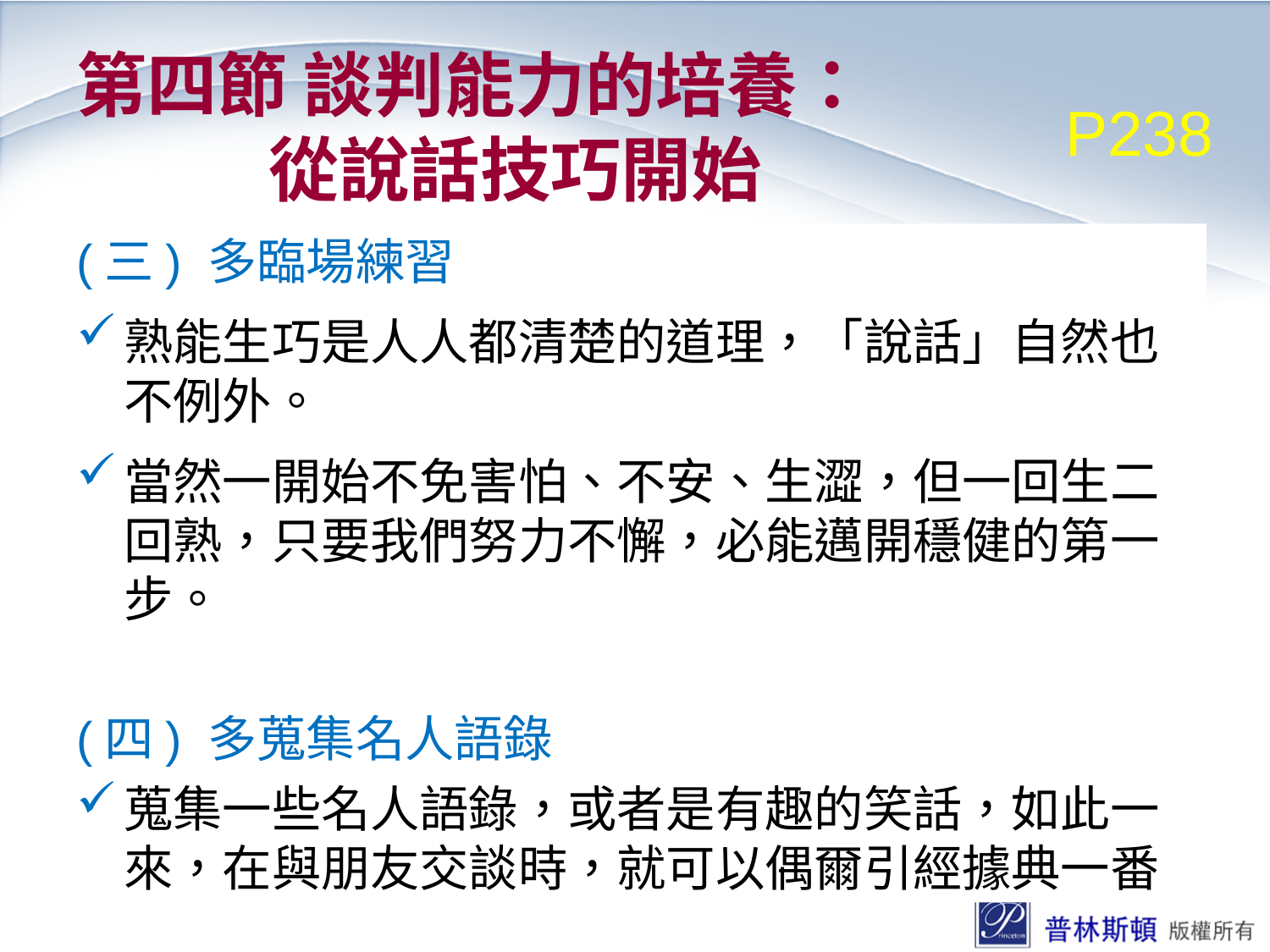

# 第四節 談判能力的培養： 從說話技巧開始
P238
(三) 多臨場練習
熟能生巧是人人都清楚的道理，「說話」自然也不例外。
當然一開始不免害怕、不安、生澀，但一回生二回熟，只要我們努力不懈，必能邁開穩健的第一步。

(四) 多蒐集名人語錄
蒐集一些名人語錄，或者是有趣的笑話，如此一來，在與朋友交談時，就可以偶爾引經據典一番